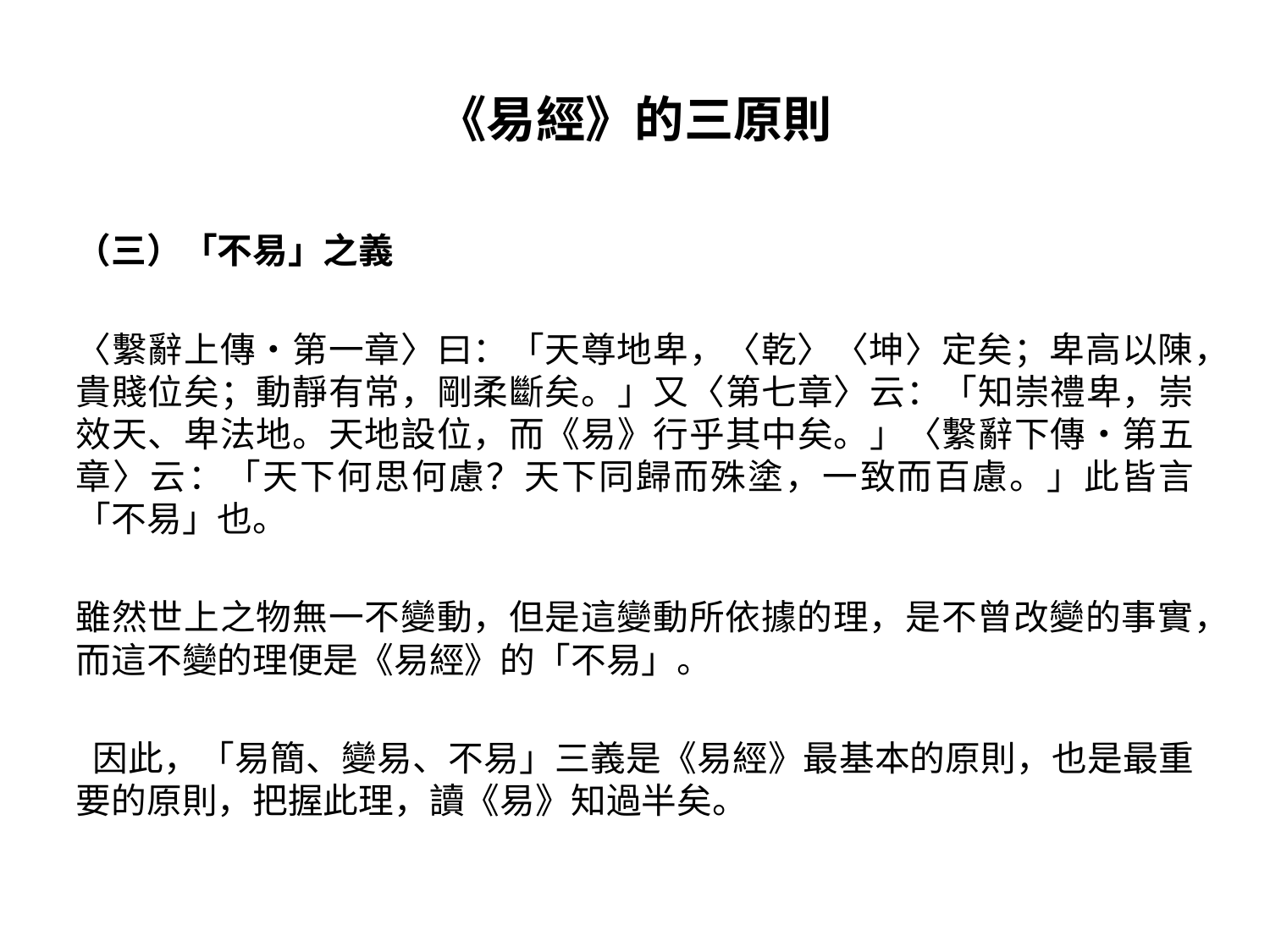

# 《易經》的三原則
（三）「不易」之義

〈繫辭上傳‧第一章〉曰：「天尊地卑，〈乾〉〈坤〉定矣；卑高以陳，貴賤位矣；動靜有常，剛柔斷矣。」又〈第七章〉云：「知崇禮卑，崇效天、卑法地。天地設位，而《易》行乎其中矣。」〈繫辭下傳‧第五章〉云：「天下何思何慮？天下同歸而殊塗，一致而百慮。」此皆言「不易」也。

雖然世上之物無一不變動，但是這變動所依據的理，是不曾改變的事實，而這不變的理便是《易經》的「不易」。

 因此，「易簡、變易、不易」三義是《易經》最基本的原則，也是最重要的原則，把握此理，讀《易》知過半矣。